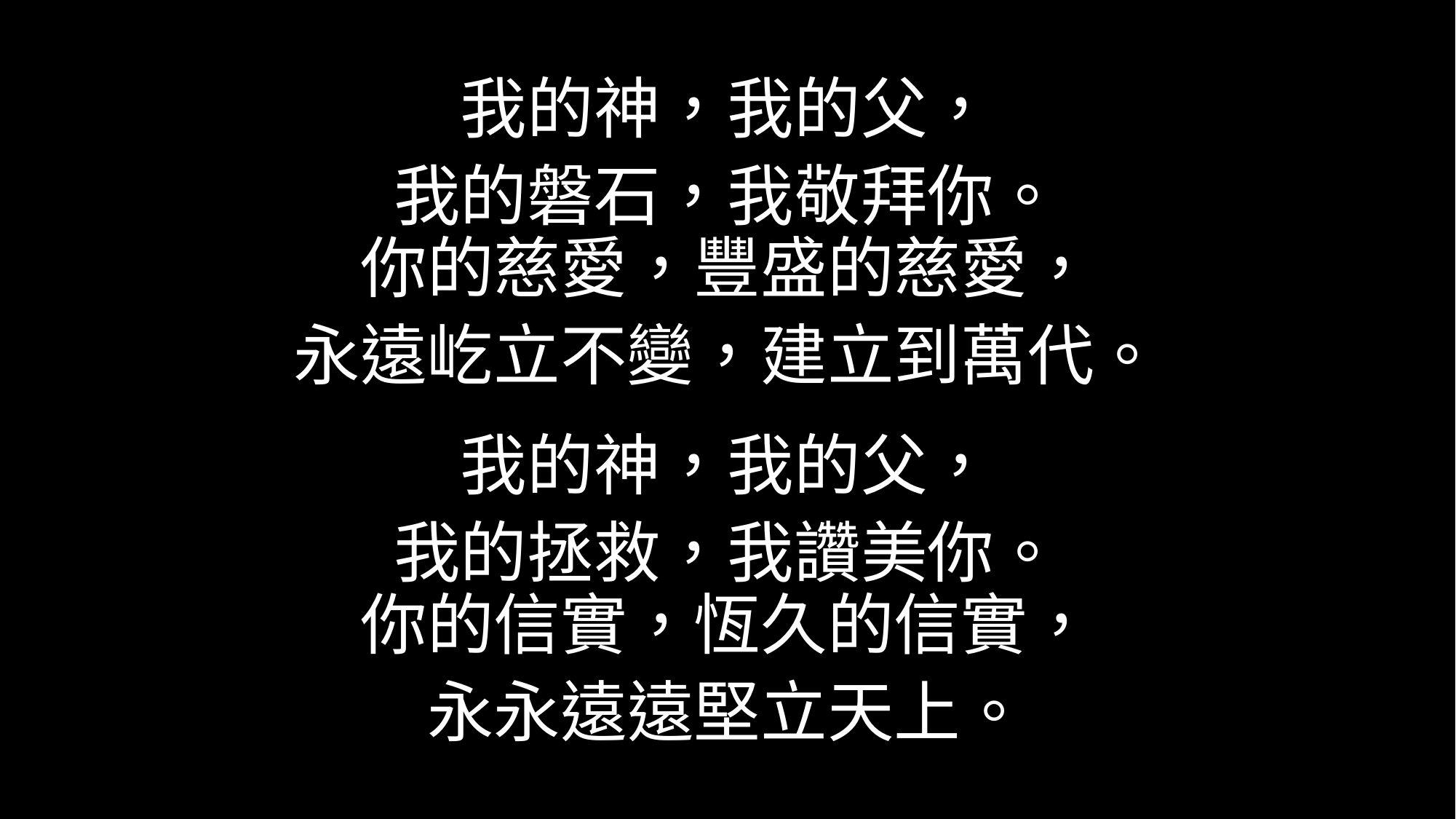

我的神，我的父，
我的磐石，我敬拜你。
你的慈愛，豐盛的慈愛，
永遠屹立不變，建立到萬代。
我的神，我的父，
我的拯救，我讚美你。
你的信實，恆久的信實，
永永遠遠堅立天上。